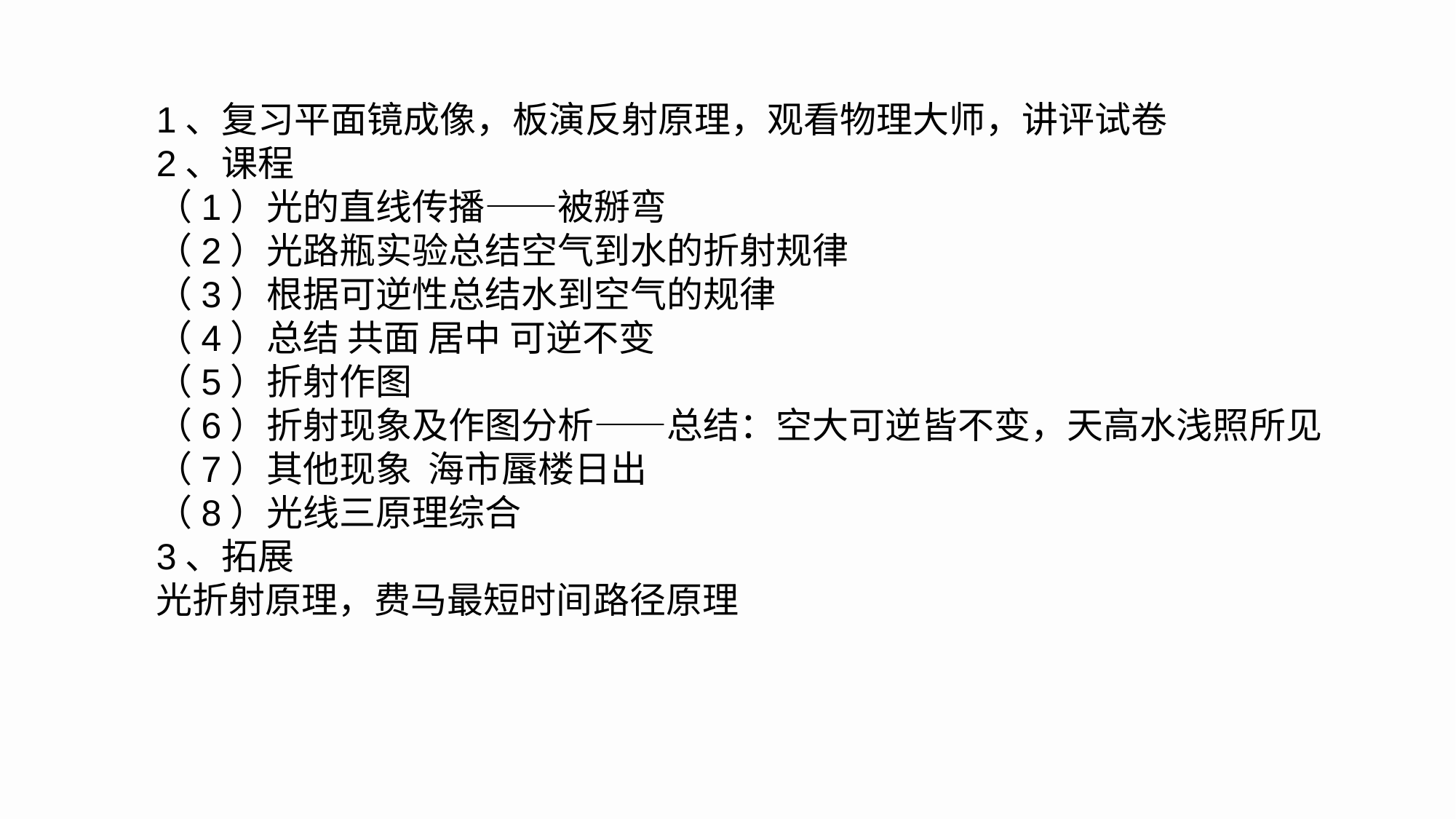

1、复习平面镜成像，板演反射原理，观看物理大师，讲评试卷
2、课程
（1）光的直线传播——被掰弯
（2）光路瓶实验总结空气到水的折射规律
（3）根据可逆性总结水到空气的规律
（4）总结 共面 居中 可逆不变
（5）折射作图
（6）折射现象及作图分析——总结：空大可逆皆不变，天高水浅照所见
（7）其他现象  海市蜃楼日出
（8）光线三原理综合
3、拓展
光折射原理，费马最短时间路径原理